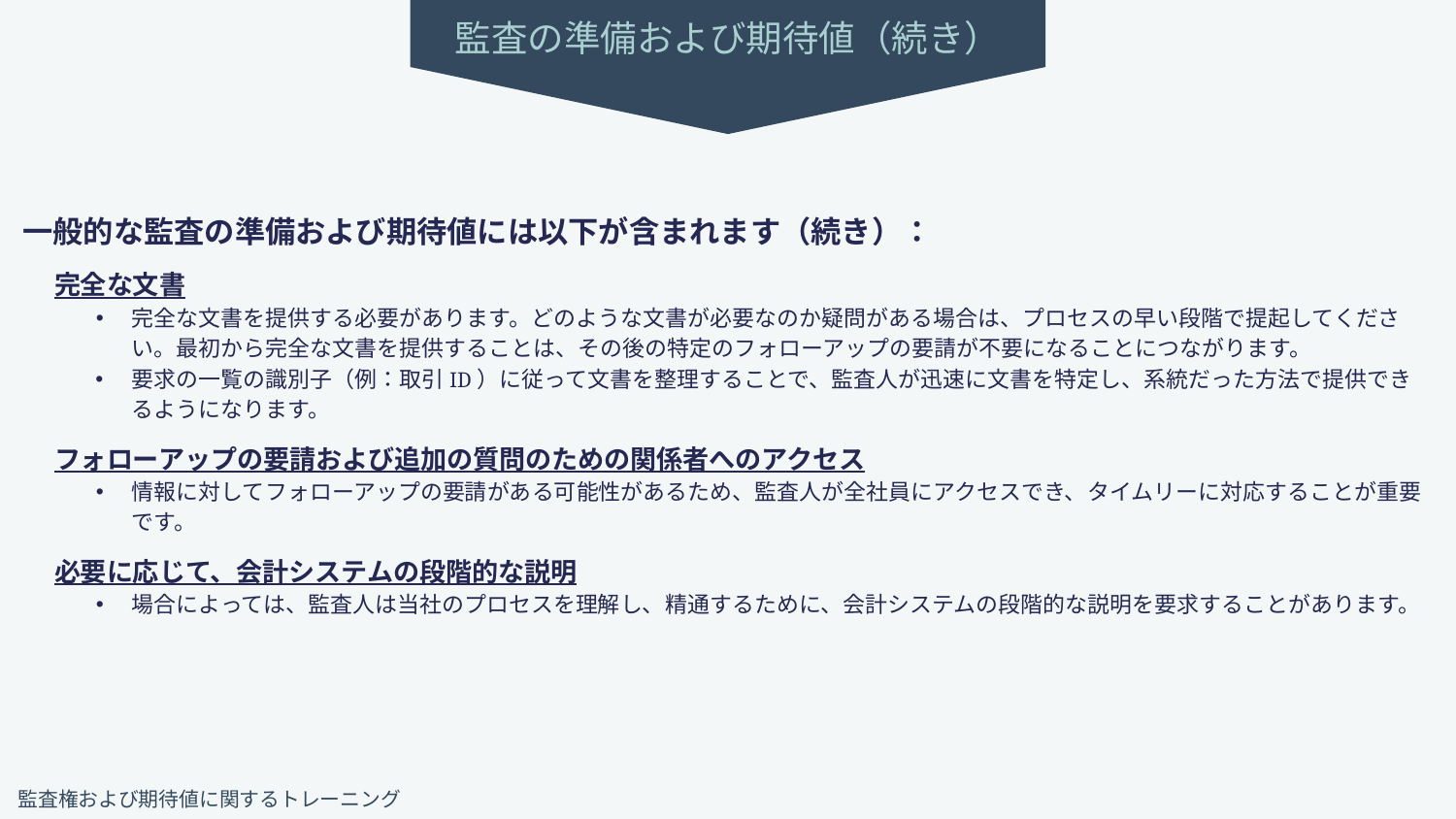

監査の準備および期待値（続き）
一般的な監査の準備および期待値には以下が含まれます（続き）：
完全な文書
完全な文書を提供する必要があります。どのような文書が必要なのか疑問がある場合は、プロセスの早い段階で提起してください。最初から完全な文書を提供することは、その後の特定のフォローアップの要請が不要になることにつながります。
要求の一覧の識別子（例：取引ID）に従って文書を整理することで、監査人が迅速に文書を特定し、系統だった方法で提供できるようになります。
フォローアップの要請および追加の質問のための関係者へのアクセス
情報に対してフォローアップの要請がある可能性があるため、監査人が全社員にアクセスでき、タイムリーに対応することが重要です。
必要に応じて、会計システムの段階的な説明
場合によっては、監査人は当社のプロセスを理解し、精通するために、会計システムの段階的な説明を要求することがあります。